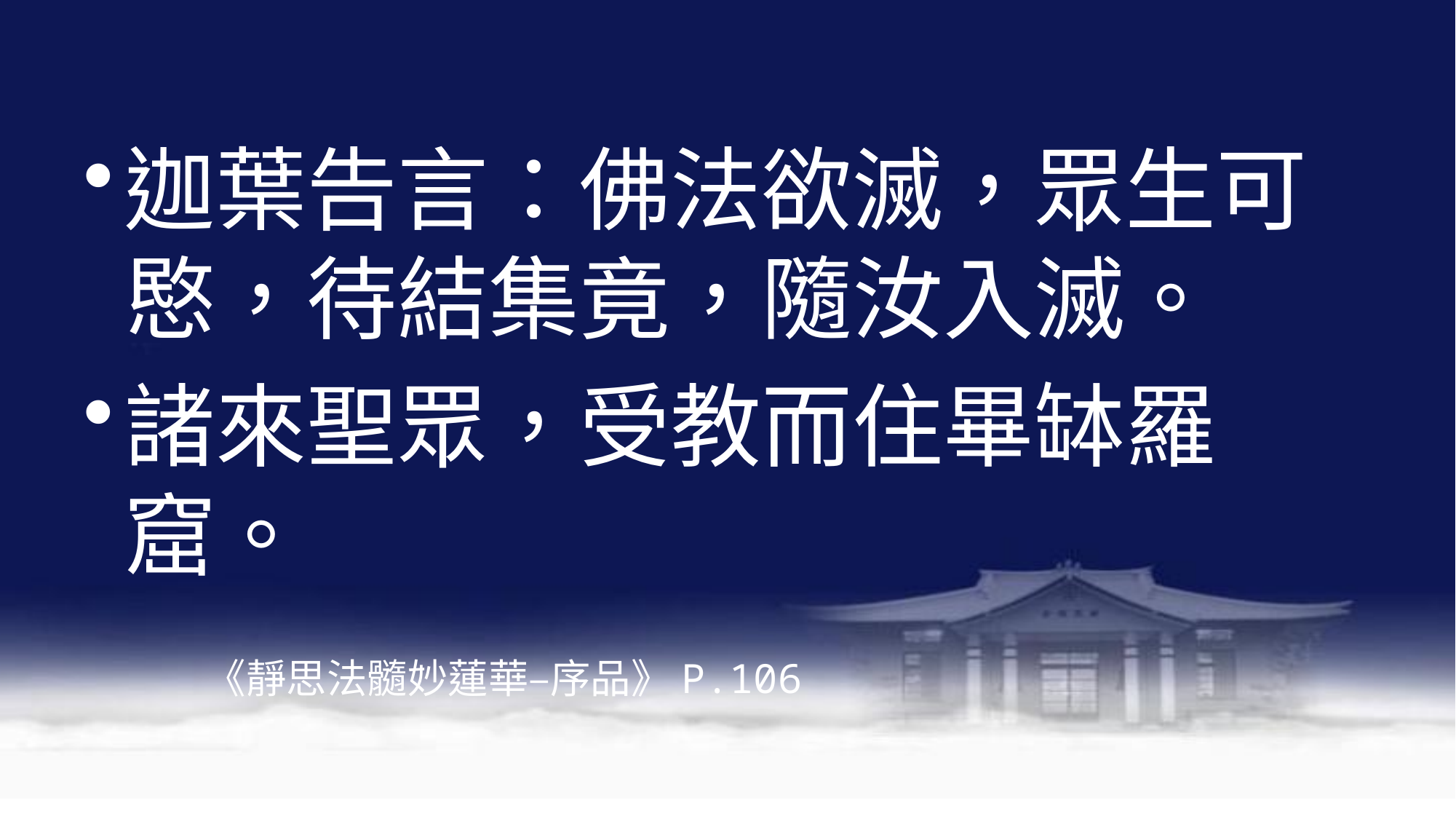

#
迦葉告言：佛法欲滅，眾生可愍，待結集竟，隨汝入滅。
諸來聖眾，受教而住畢缽羅窟。
《靜思法髓妙蓮華–序品》P.106